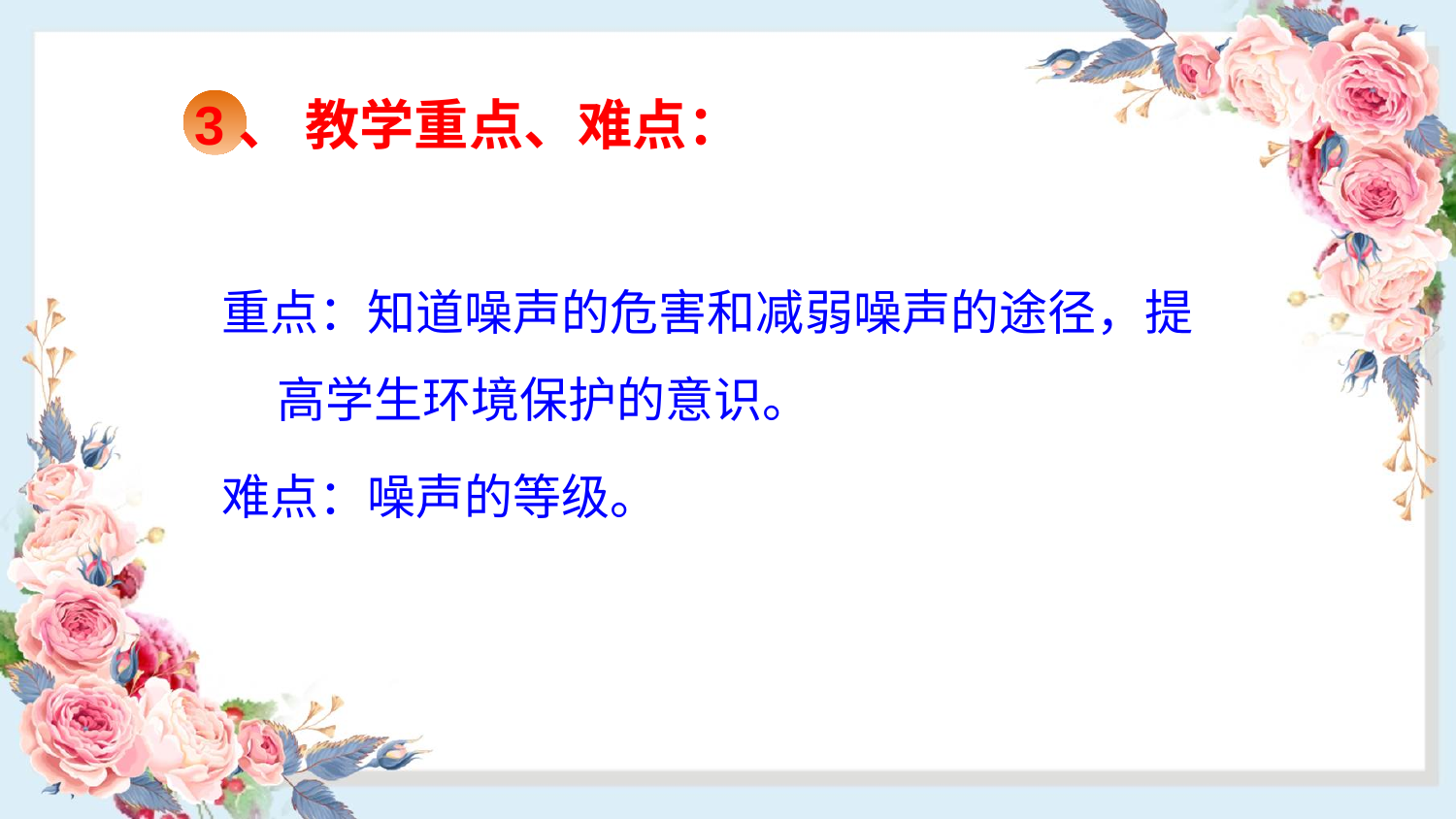

# 3、 教学重点、难点：

重点：知道噪声的危害和减弱噪声的途径，提高学生环境保护的意识。
难点：噪声的等级。